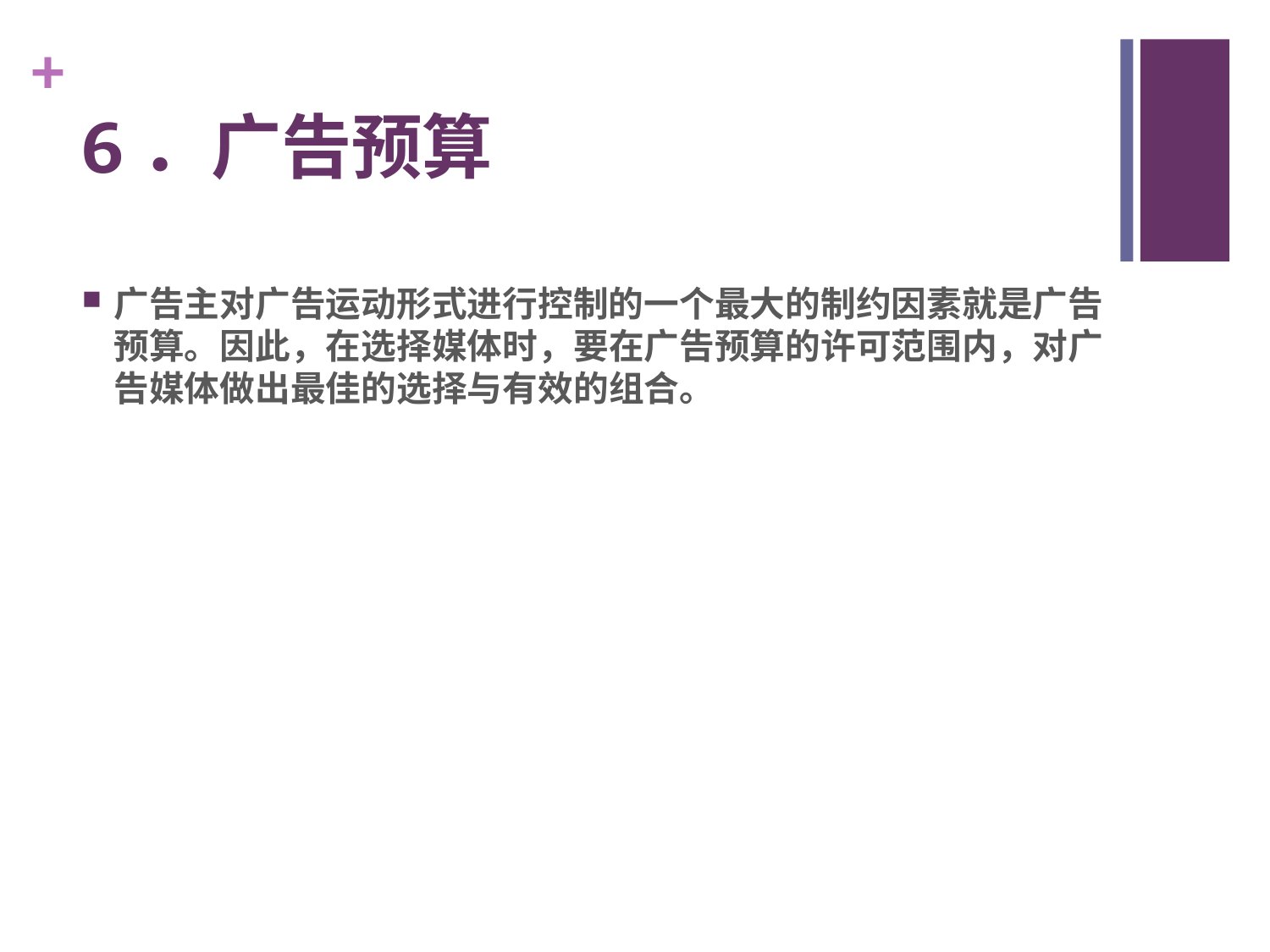

# 6．广告预算
广告主对广告运动形式进行控制的一个最大的制约因素就是广告预算。因此，在选择媒体时，要在广告预算的许可范围内，对广告媒体做出最佳的选择与有效的组合。